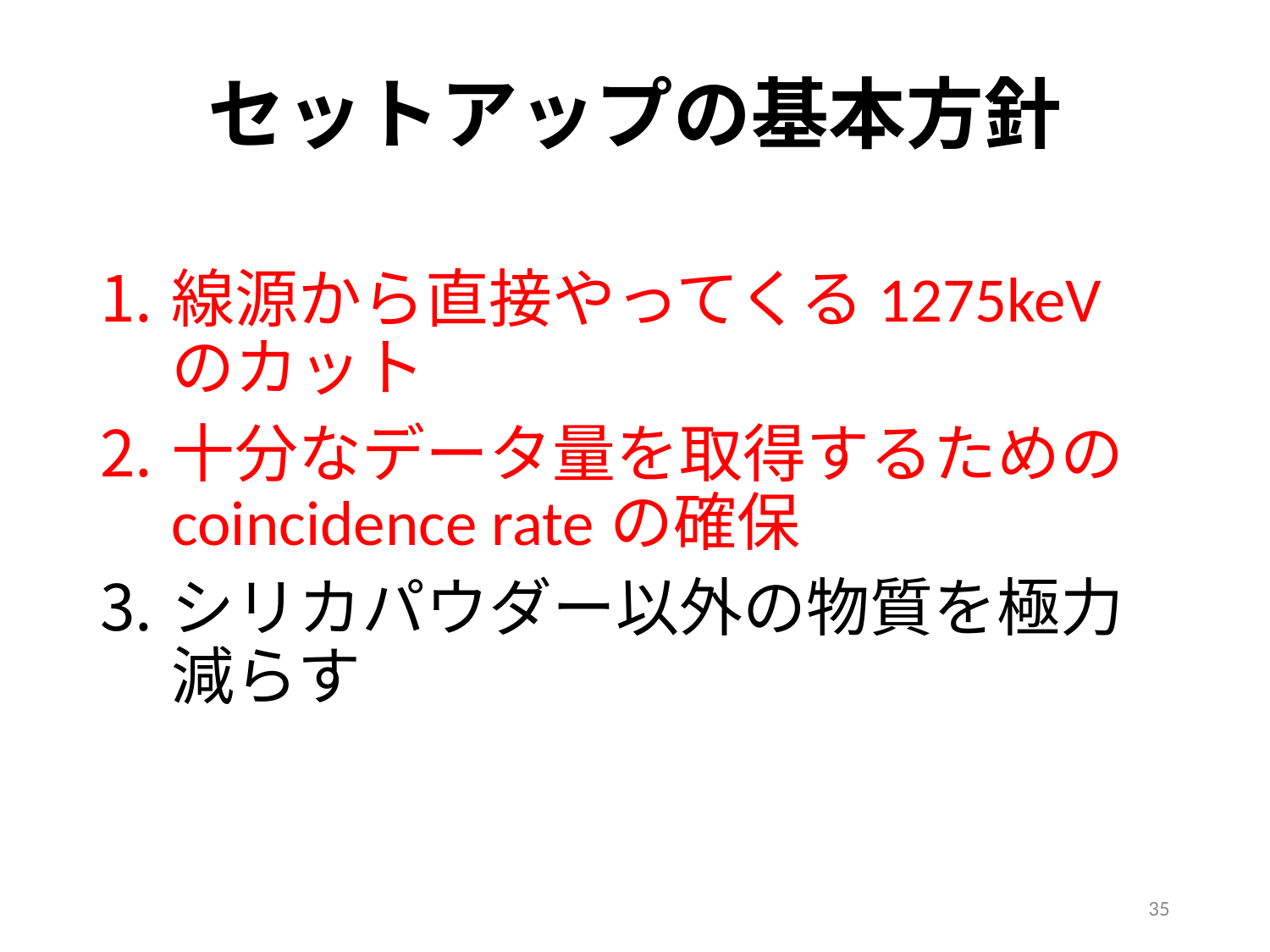

# セットアップの基本方針
線源から直接やってくる1275keVのカット
十分なデータ量を取得するためのcoincidence rateの確保
シリカパウダー以外の物質を極力減らす
35